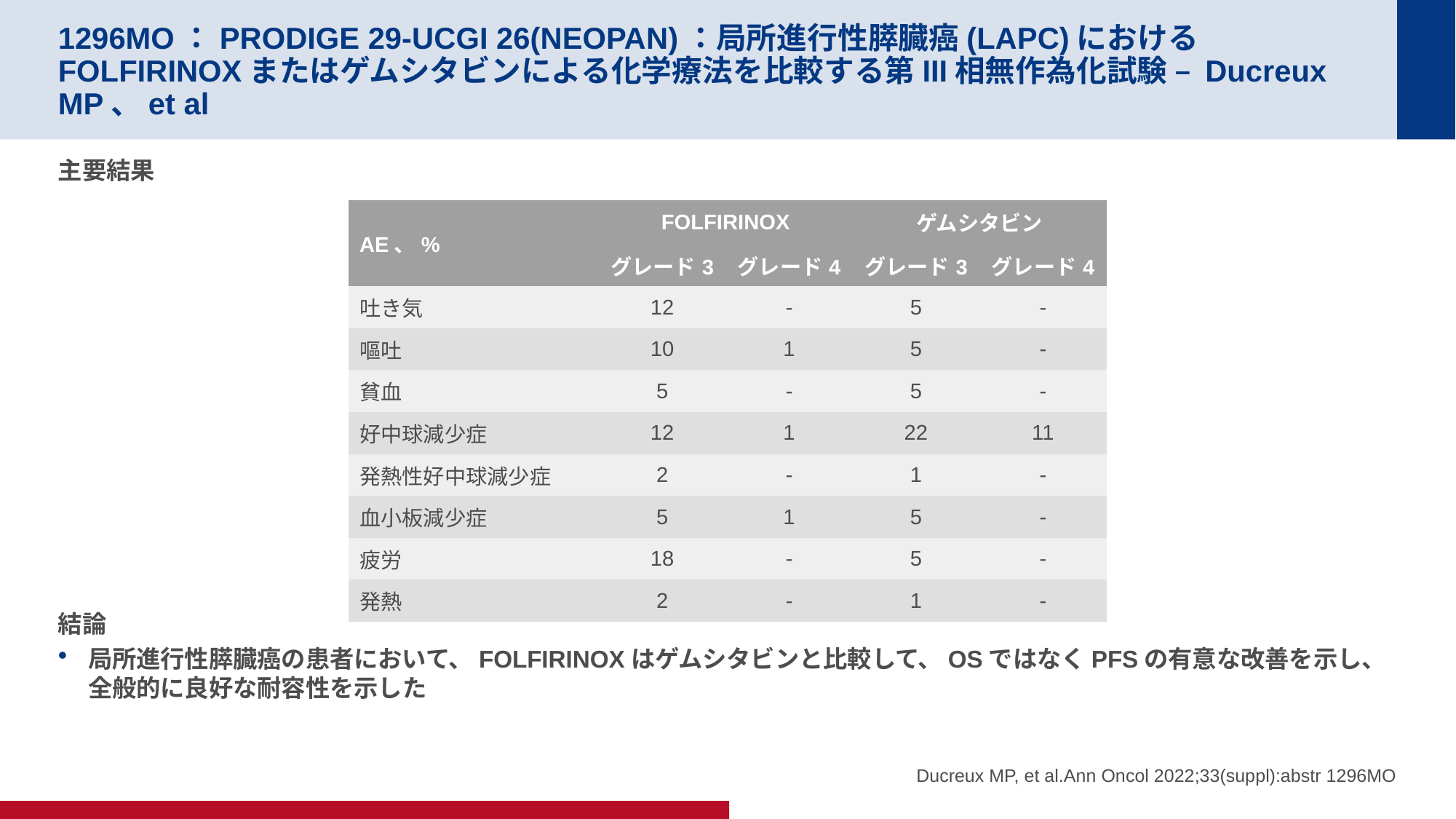

# 1296MO：PRODIGE 29-UCGI 26(NEOPAN)：局所進行性膵臓癌(LAPC)におけるFOLFIRINOXまたはゲムシタビンによる化学療法を比較する第III相無作為化試験 – Ducreux MP、et al
主要結果
結論
局所進行性膵臓癌の患者において、FOLFIRINOXはゲムシタビンと比較して、OSではなくPFSの有意な改善を示し、全般的に良好な耐容性を示した
| AE、% | FOLFIRINOX |  | ゲムシタビン |  |
| --- | --- | --- | --- | --- |
|  | グレード3 | グレード4 | グレード3 | グレード4 |
| 吐き気 | 12 | - | 5 | - |
| 嘔吐 | 10 | 1 | 5 | - |
| 貧血 | 5 | - | 5 | - |
| 好中球減少症 | 12 | 1 | 22 | 11 |
| 発熱性好中球減少症 | 2 | - | 1 | - |
| 血小板減少症 | 5 | 1 | 5 | - |
| 疲労 | 18 | - | 5 | - |
| 発熱 | 2 | - | 1 | - |
Ducreux MP, et al.Ann Oncol 2022;33(suppl):abstr 1296MO